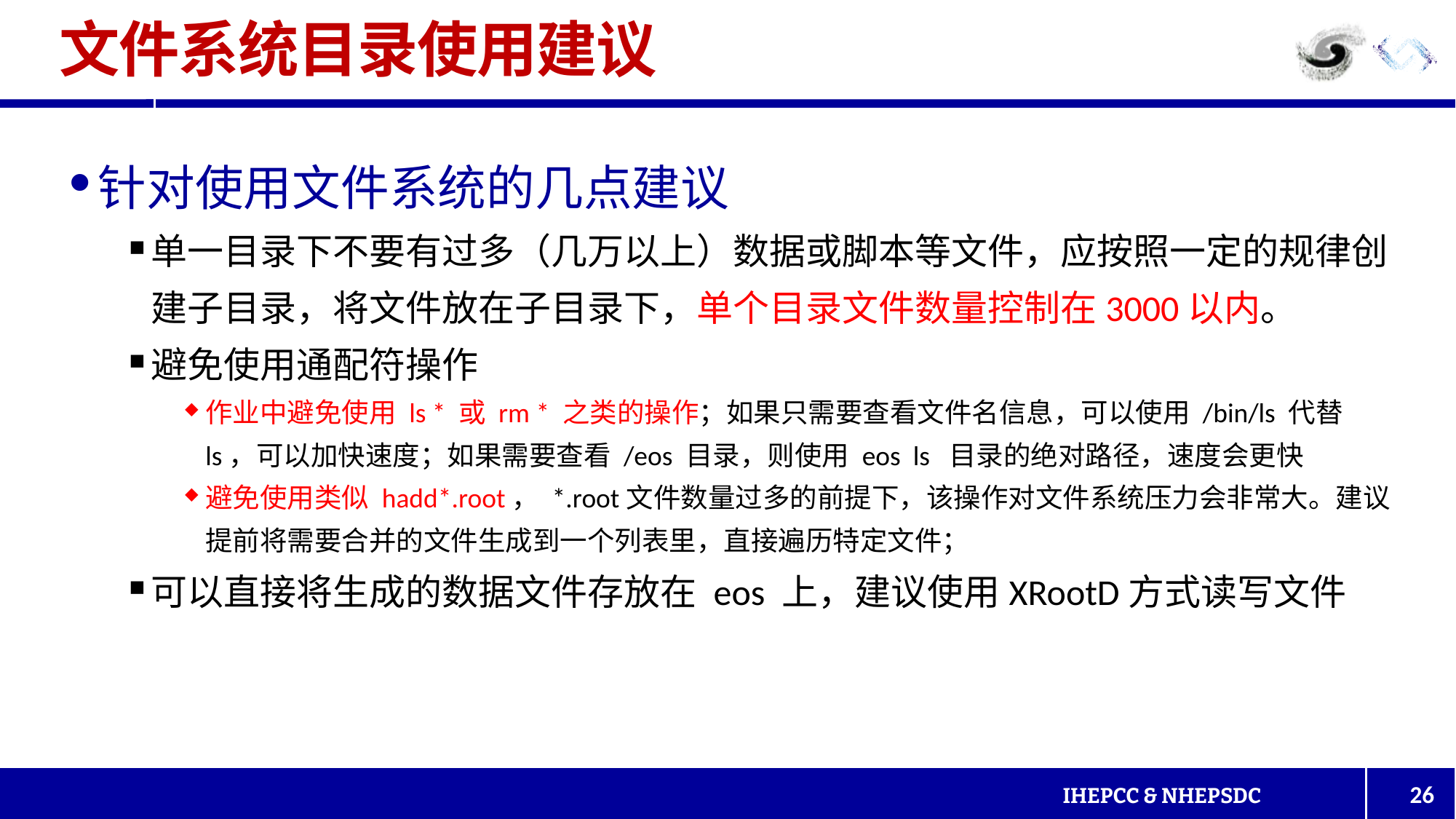

# 文件系统目录使用建议
针对使用文件系统的几点建议
单一目录下不要有过多（几万以上）数据或脚本等文件，应按照一定的规律创建子目录，将文件放在子目录下，单个目录文件数量控制在3000以内。
避免使用通配符操作
作业中避免使用 ls * 或 rm * 之类的操作；如果只需要查看文件名信息，可以使用 /bin/ls 代替 ls，可以加快速度；如果需要查看 /eos 目录，则使用 eos  ls  目录的绝对路径，速度会更快
避免使用类似 hadd*.root， *.root文件数量过多的前提下，该操作对文件系统压力会非常大。建议提前将需要合并的文件生成到一个列表里，直接遍历特定文件；
可以直接将生成的数据文件存放在 eos 上，建议使用XRootD方式读写文件